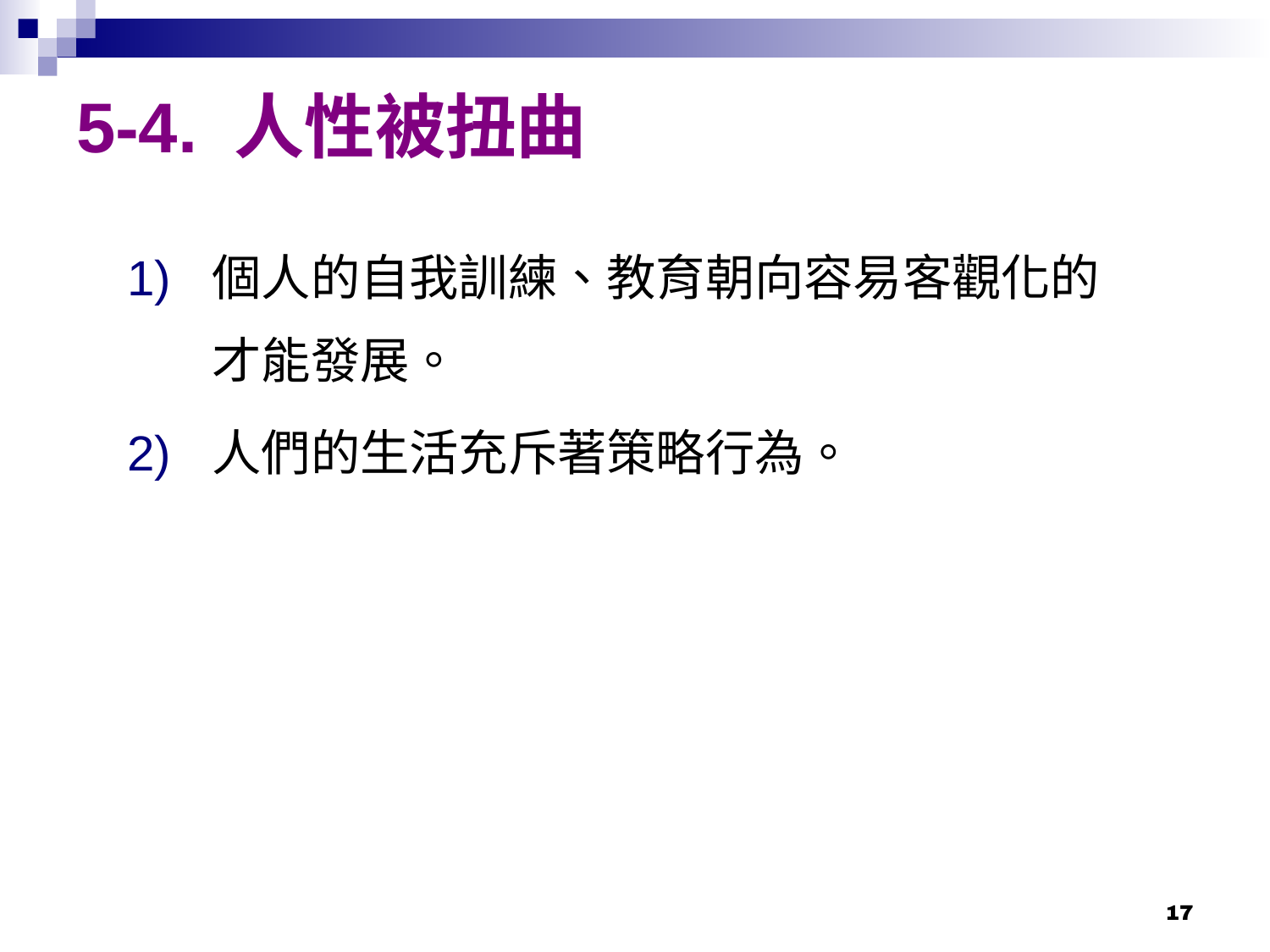

# 5-4. 人性被扭曲
個人的自我訓練、教育朝向容易客觀化的才能發展。
人們的生活充斥著策略行為。

17